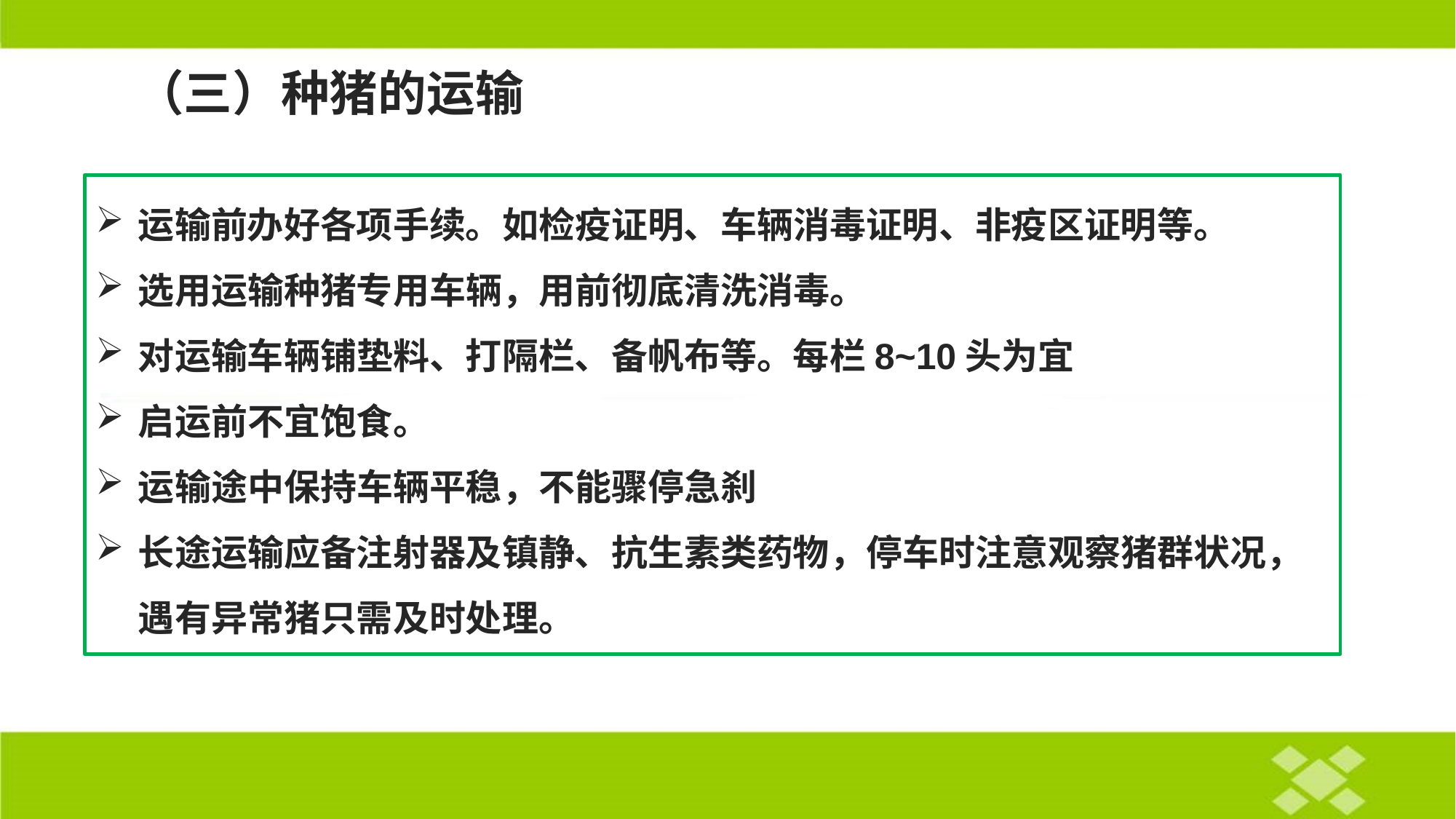

（三）种猪的运输
运输前办好各项手续。如检疫证明、车辆消毒证明、非疫区证明等。
选用运输种猪专用车辆，用前彻底清洗消毒。
对运输车辆铺垫料、打隔栏、备帆布等。每栏8~10头为宜
启运前不宜饱食。
运输途中保持车辆平稳，不能骤停急刹
长途运输应备注射器及镇静、抗生素类药物，停车时注意观察猪群状况，遇有异常猪只需及时处理。